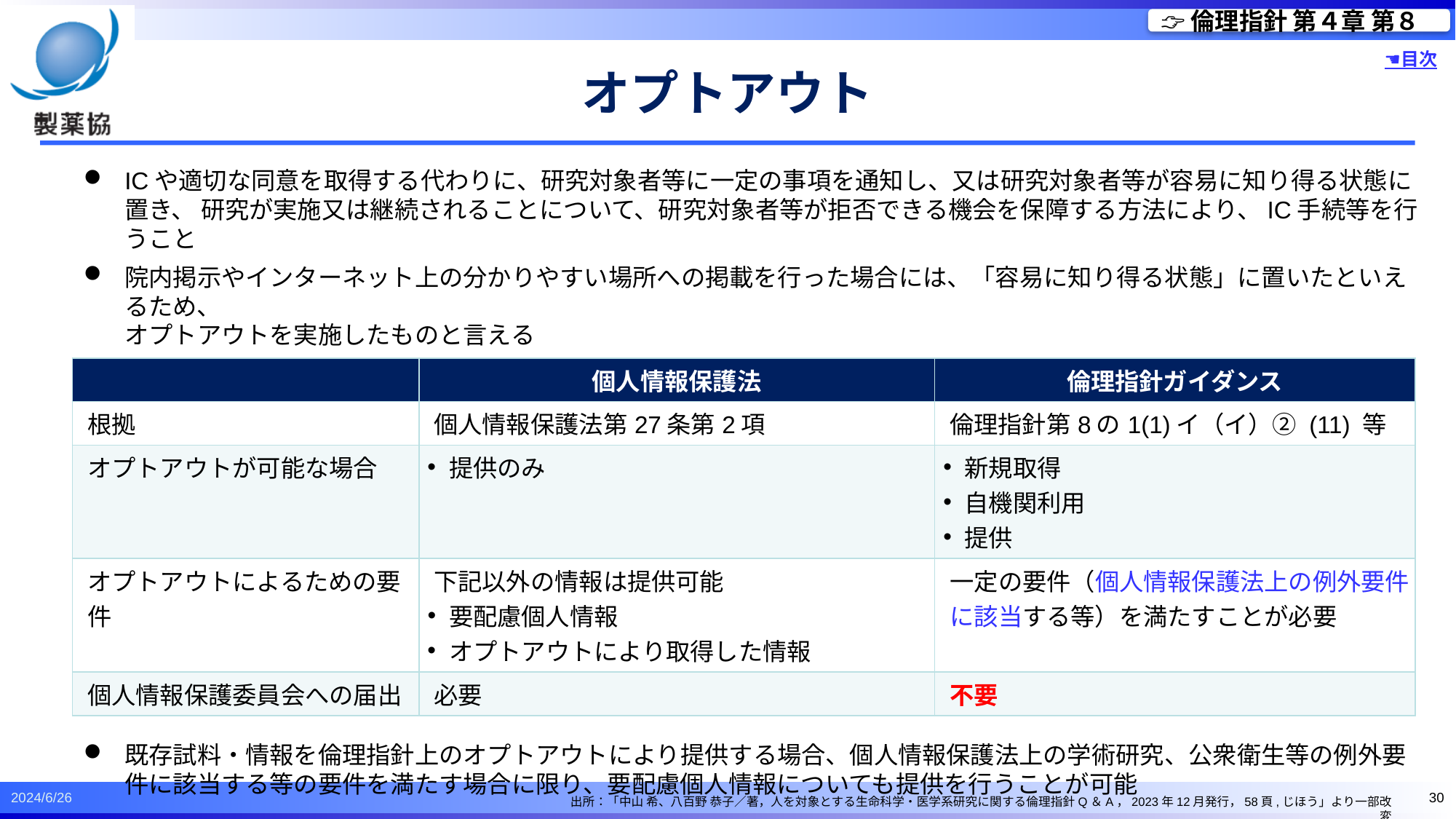

👉倫理指針 第４章 第８
☚目次
# オプトアウト
ICや適切な同意を取得する代わりに、研究対象者等に一定の事項を通知し、又は研究対象者等が容易に知り得る状態に置き、 研究が実施又は継続されることについて、研究対象者等が拒否できる機会を保障する方法により、IC手続等を行うこと
院内掲示やインターネット上の分かりやすい場所への掲載を行った場合には、「容易に知り得る状態」に置いたといえるため、
オプトアウトを実施したものと言える
個人情報保護法上の「オプトアウト」と倫理指針上の「オプトアウト」は異なるものであり以下のような違いがある

既存試料・情報を倫理指針上のオプトアウトにより提供する場合、個人情報保護法上の学術研究、公衆衛生等の例外要件に該当する等の要件を満たす場合に限り、要配慮個人情報についても提供を行うことが可能
|  | 個人情報保護法 | 倫理指針ガイダンス |
| --- | --- | --- |
| 根拠 | 個人情報保護法第27条第2項 | 倫理指針第8の1(1)イ（イ）② (11) 等 |
| オプトアウトが可能な場合 | 提供のみ | 新規取得 自機関利用 提供 |
| オプトアウトによるための要件 | 下記以外の情報は提供可能 要配慮個人情報 オプトアウトにより取得した情報 | 一定の要件（個人情報保護法上の例外要件に該当する等）を満たすことが必要 |
| 個人情報保護委員会への届出 | 必要 | 不要 |
2024/6/26
30
出所：「中山 希、八百野 恭子／著，人を対象とする生命科学・医学系研究に関する倫理指針Q＆A，2023年12月発行，58頁,じほう」より一部改変